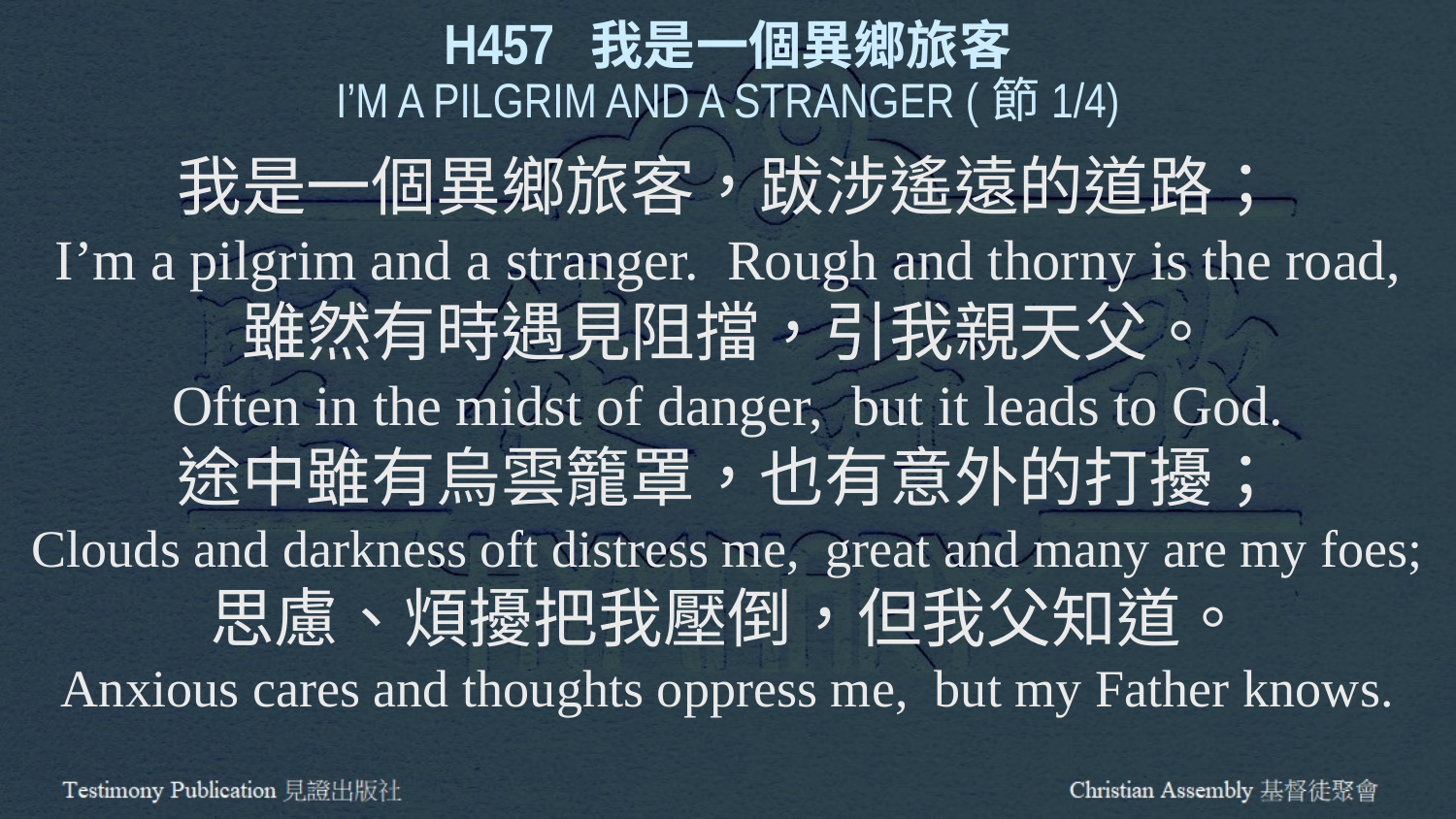

H457  我是一個異鄉旅客
I’M A PILGRIM AND A STRANGER (節1/4)
我是一個異鄉旅客，跋涉遙遠的道路；
I’m a pilgrim and a stranger.  Rough and thorny is the road,
雖然有時遇見阻擋，引我親天父。
Often in the midst of danger,  but it leads to God.
途中雖有烏雲籠罩，也有意外的打擾；
Clouds and darkness oft distress me,  great and many are my foes;
思慮、煩擾把我壓倒，但我父知道。
Anxious cares and thoughts oppress me,  but my Father knows.